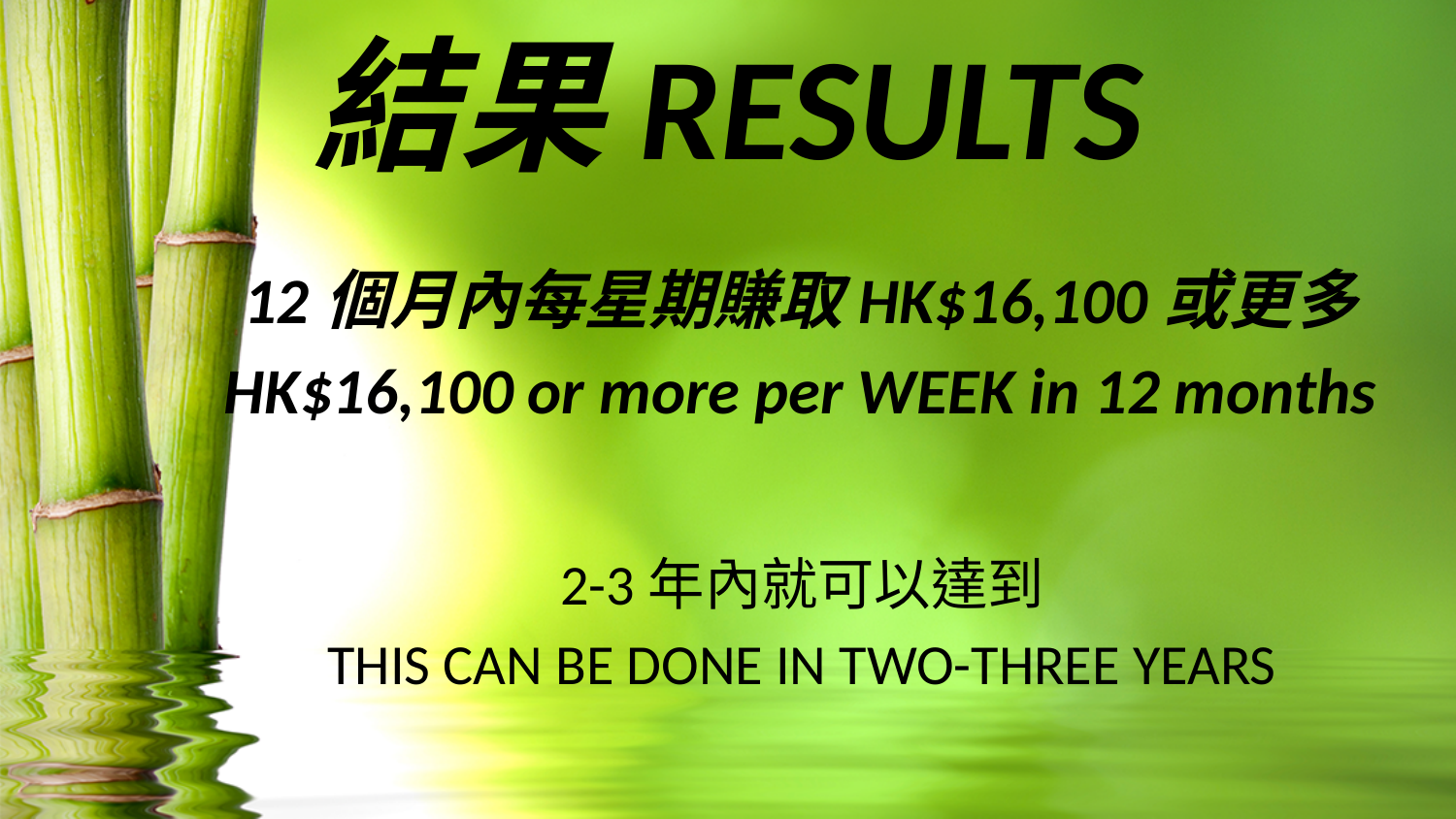

結果RESULTS
12個月內每星期賺取HK$16,100或更多
HK$16,100 or more per WEEK in 12 months
2-3年內就可以達到
THIS CAN BE DONE IN TWO-THREE YEARS